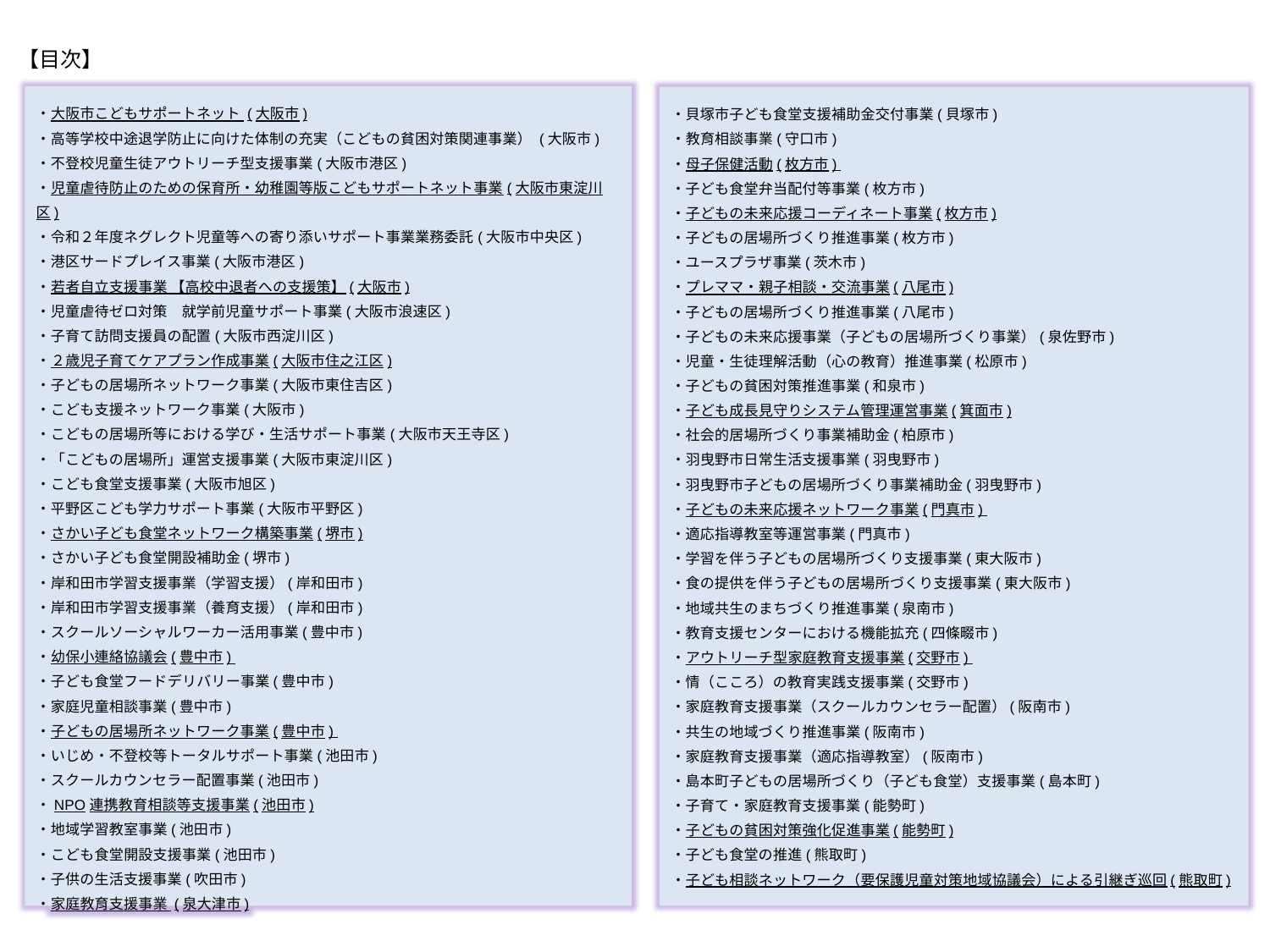

【目次】
・大阪市こどもサポートネット (大阪市)
・高等学校中途退学防止に向けた体制の充実（こどもの貧困対策関連事業） (大阪市)
・不登校児童生徒アウトリーチ型支援事業(大阪市港区)
・児童虐待防止のための保育所・幼稚園等版こどもサポートネット事業(大阪市東淀川区)
・令和２年度ネグレクト児童等への寄り添いサポート事業業務委託(大阪市中央区)
・港区サードプレイス事業(大阪市港区)
・若者自立支援事業 【高校中退者への支援策】(大阪市)
・児童虐待ゼロ対策　就学前児童サポート事業(大阪市浪速区)
・子育て訪問支援員の配置(大阪市西淀川区)
・２歳児子育てケアプラン作成事業(大阪市住之江区)
・子どもの居場所ネットワーク事業(大阪市東住吉区)
・こども支援ネットワーク事業(大阪市)
・こどもの居場所等における学び・生活サポート事業(大阪市天王寺区)
・「こどもの居場所」運営支援事業(大阪市東淀川区)
・こども食堂支援事業(大阪市旭区)
・平野区こども学力サポート事業(大阪市平野区)
・さかい子ども食堂ネットワーク構築事業(堺市)
・さかい子ども食堂開設補助金(堺市)
・岸和田市学習支援事業（学習支援）(岸和田市)
・岸和田市学習支援事業（養育支援）(岸和田市)
・スクールソーシャルワーカー活用事業(豊中市)
・幼保小連絡協議会(豊中市)
・子ども食堂フードデリバリー事業(豊中市)
・家庭児童相談事業(豊中市)
・子どもの居場所ネットワーク事業(豊中市)
・いじめ・不登校等トータルサポート事業(池田市)
・スクールカウンセラー配置事業(池田市)
・NPO連携教育相談等支援事業(池田市)
・地域学習教室事業(池田市)
・こども食堂開設支援事業(池田市)
・子供の生活支援事業(吹田市)
・家庭教育支援事業 (泉大津市)

・貝塚市子ども食堂支援補助金交付事業(貝塚市)
・教育相談事業(守口市)
・母子保健活動(枚方市)
・子ども食堂弁当配付等事業(枚方市)
・子どもの未来応援コーディネート事業(枚方市)
・子どもの居場所づくり推進事業(枚方市)
・ユースプラザ事業(茨木市)
・プレママ・親子相談・交流事業(八尾市)
・子どもの居場所づくり推進事業(八尾市)
・子どもの未来応援事業（子どもの居場所づくり事業）(泉佐野市)
・児童・生徒理解活動（心の教育）推進事業(松原市)
・子どもの貧困対策推進事業(和泉市)
・子ども成長見守りシステム管理運営事業(箕面市)
・社会的居場所づくり事業補助金(柏原市)
・羽曳野市日常生活支援事業(羽曳野市)
・羽曳野市子どもの居場所づくり事業補助金(羽曳野市)
・子どもの未来応援ネットワーク事業(門真市)
・適応指導教室等運営事業(門真市)
・学習を伴う子どもの居場所づくり支援事業(東大阪市)
・食の提供を伴う子どもの居場所づくり支援事業(東大阪市)
・地域共生のまちづくり推進事業(泉南市)
・教育支援センターにおける機能拡充(四條畷市)
・アウトリーチ型家庭教育支援事業(交野市)
・情（こころ）の教育実践支援事業(交野市)
・家庭教育支援事業（スクールカウンセラー配置）(阪南市)
・共生の地域づくり推進事業(阪南市)
・家庭教育支援事業（適応指導教室）(阪南市)
・島本町子どもの居場所づくり（子ども食堂）支援事業(島本町)
・子育て・家庭教育支援事業(能勢町)
・子どもの貧困対策強化促進事業(能勢町)
・子ども食堂の推進(熊取町)
・子ども相談ネットワーク（要保護児童対策地域協議会）による引継ぎ巡回(熊取町)